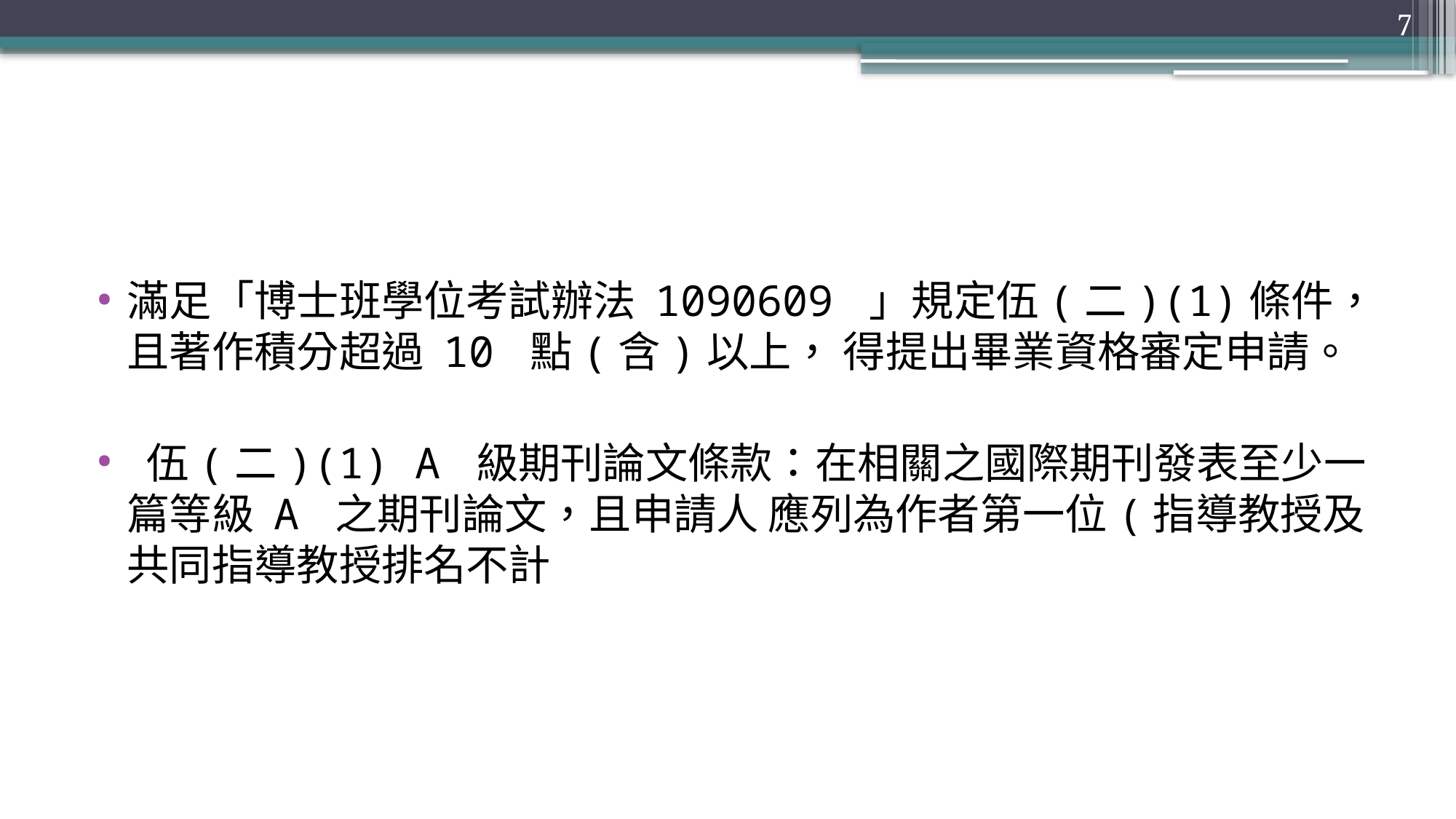

7
#
滿足「博士班學位考試辦法 1090609 」規定伍(二)(1)條件，且著作積分超過 10 點(含)以上， 得提出畢業資格審定申請。

 伍(二)(1) A 級期刊論文條款：在相關之國際期刊發表至少一篇等級 A 之期刊論文，且申請人 應列為作者第一位(指導教授及共同指導教授排名不計